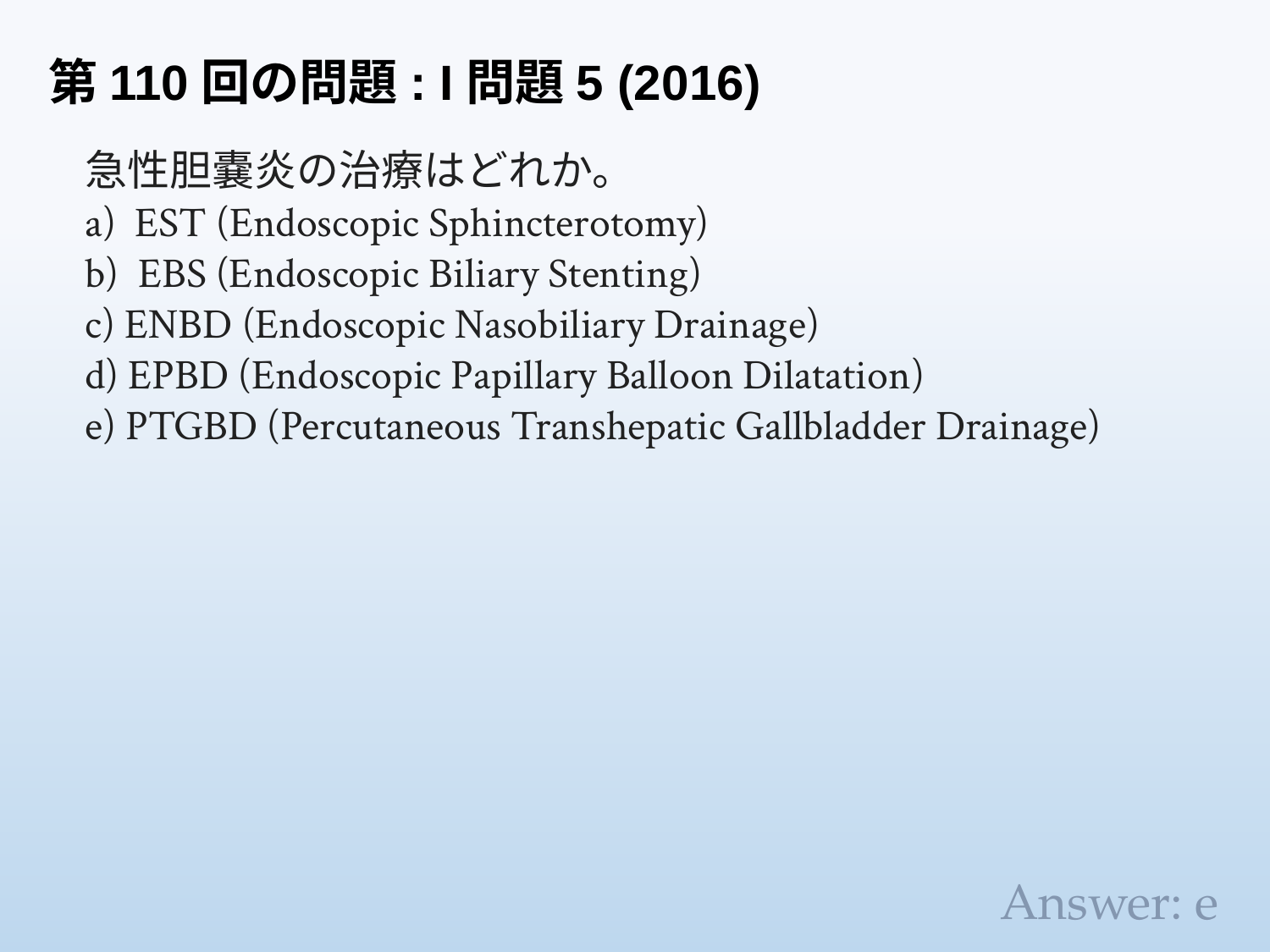

第110回の問題: I問題5 (2016)
急性胆嚢炎の治療はどれか。
a)  EST (Endoscopic Sphincterotomy)
b)  EBS (Endoscopic Biliary Stenting)
c) ENBD (Endoscopic Nasobiliary Drainage)
d) EPBD (Endoscopic Papillary Balloon Dilatation)
e) PTGBD (Percutaneous Transhepatic Gallbladder Drainage)
Answer: e